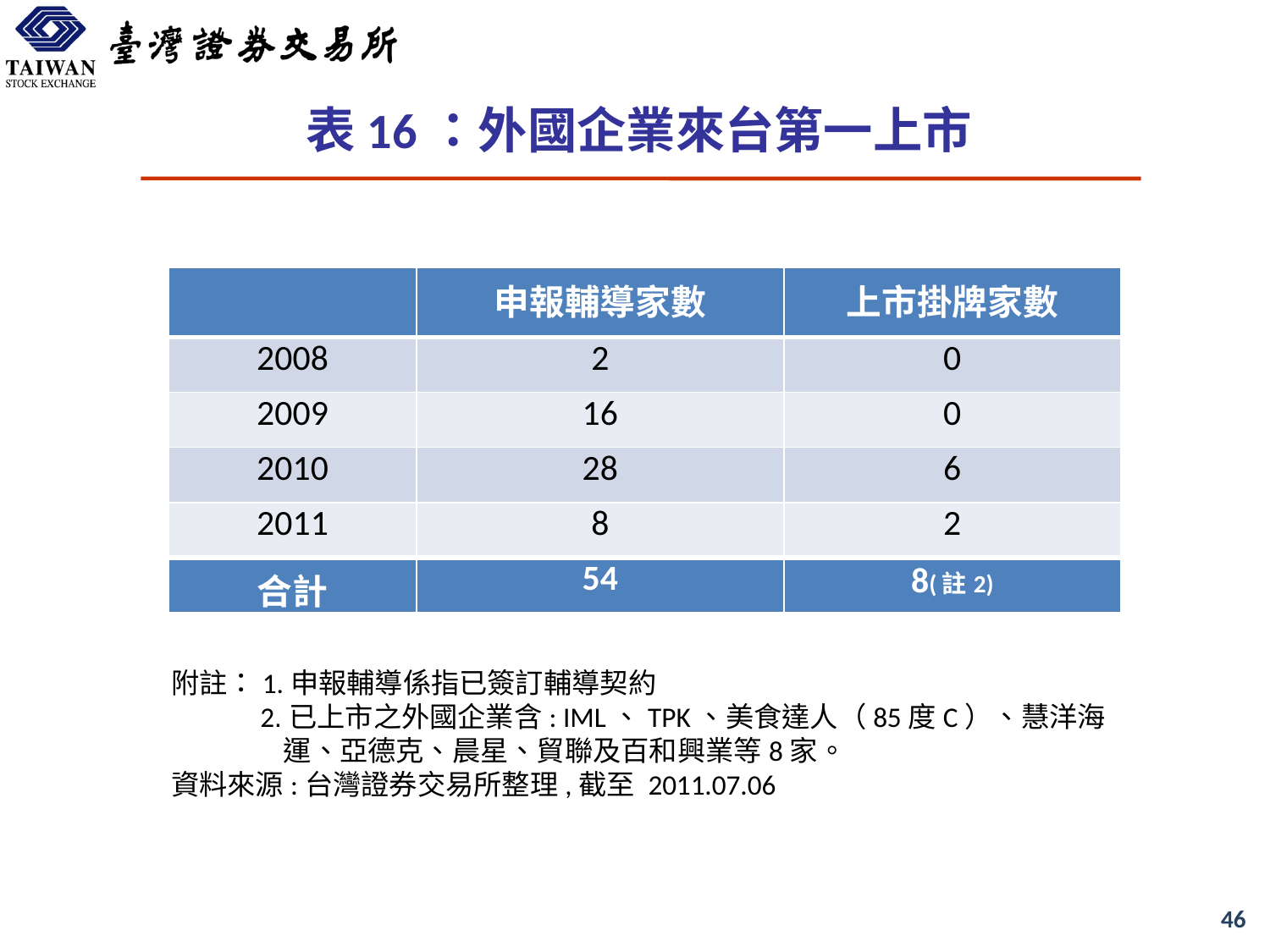

# 表16：外國企業來台第一上市
|  | 申報輔導家數 | 上市掛牌家數 |
| --- | --- | --- |
| 2008 | 2 | 0 |
| 2009 | 16 | 0 |
| 2010 | 28 | 6 |
| 2011 | 8 | 2 |
| 合計 | 54 | 8(註2) |
附註：1.申報輔導係指已簽訂輔導契約
              2.已上市之外國企業含: IML、TPK、美食達人（85度C）、慧洋海運、亞德克、晨星、貿聯及百和興業等8家。
資料來源:台灣證券交易所整理,截至 2011.07.06
46